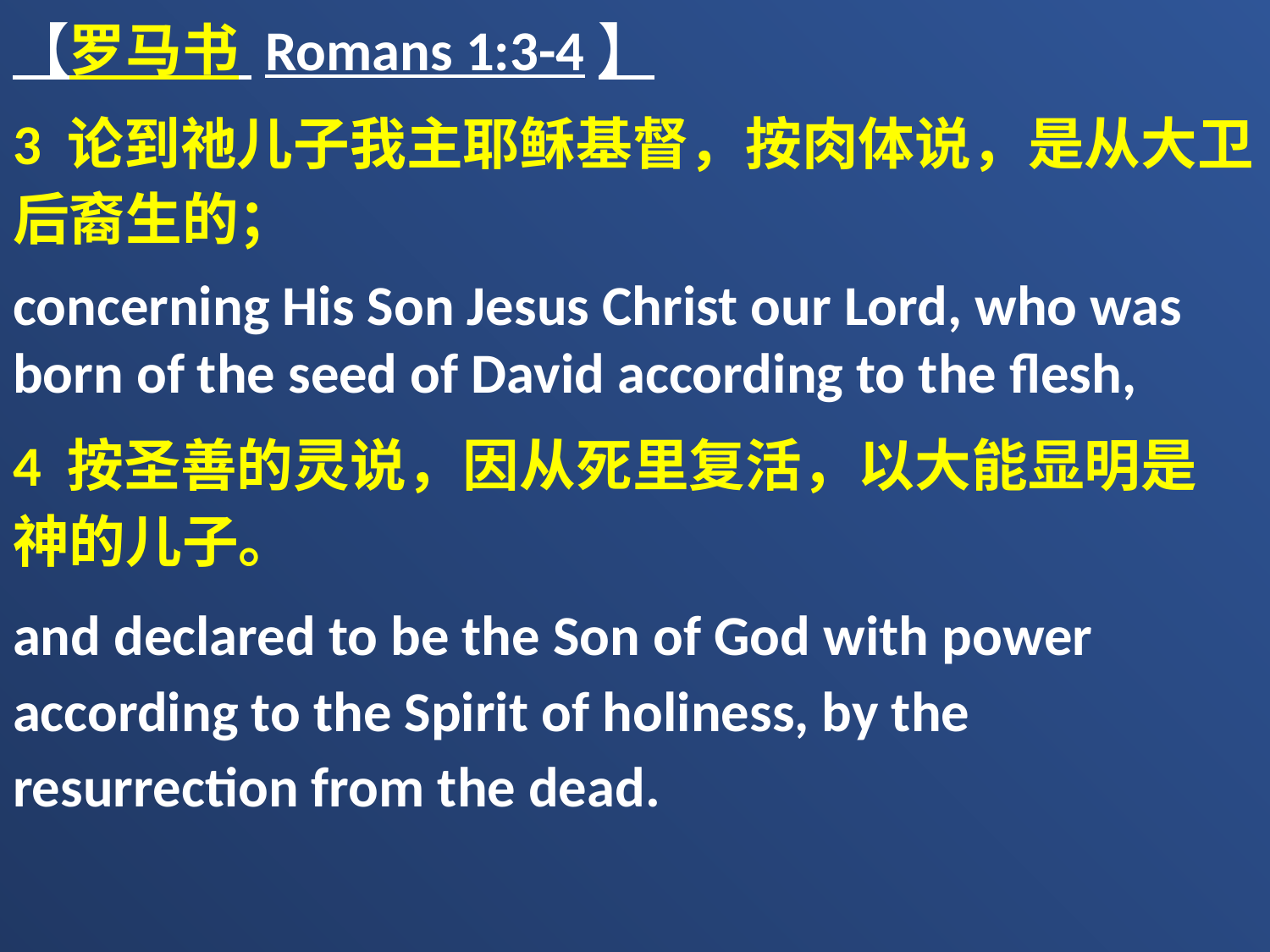

【罗马书 Romans 1:3-4】
3 论到祂儿子我主耶稣基督，按肉体说，是从大卫后裔生的；
concerning His Son Jesus Christ our Lord, who was born of the seed of David according to the flesh,
4 按圣善的灵说，因从死里复活，以大能显明是　神的儿子。
and declared to be the Son of God with power according to the Spirit of holiness, by the resurrection from the dead.